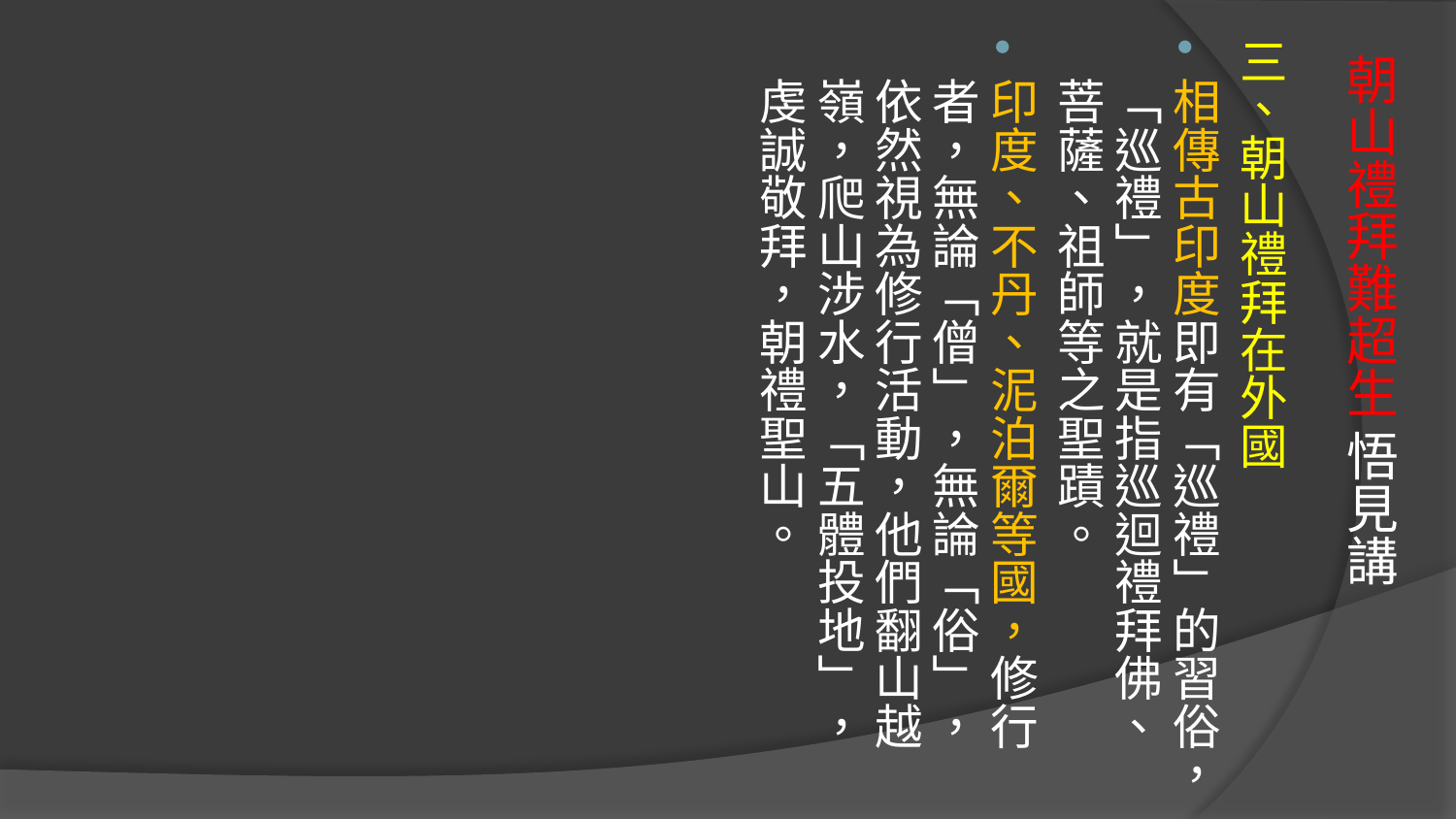

三、朝山禮拜在外國
相傳古印度即有「巡禮」的習俗，「巡禮」，就是指巡迴禮拜佛、菩薩、祖師等之聖蹟。
印度、不丹、泥泊爾等國，修行者，無論「僧」，無論「俗」，依然視為修行活動，他們翻山越嶺，爬山涉水，「五體投地」，虔誠敬拜，朝禮聖山。

# 朝山禮拜難超生 悟見講